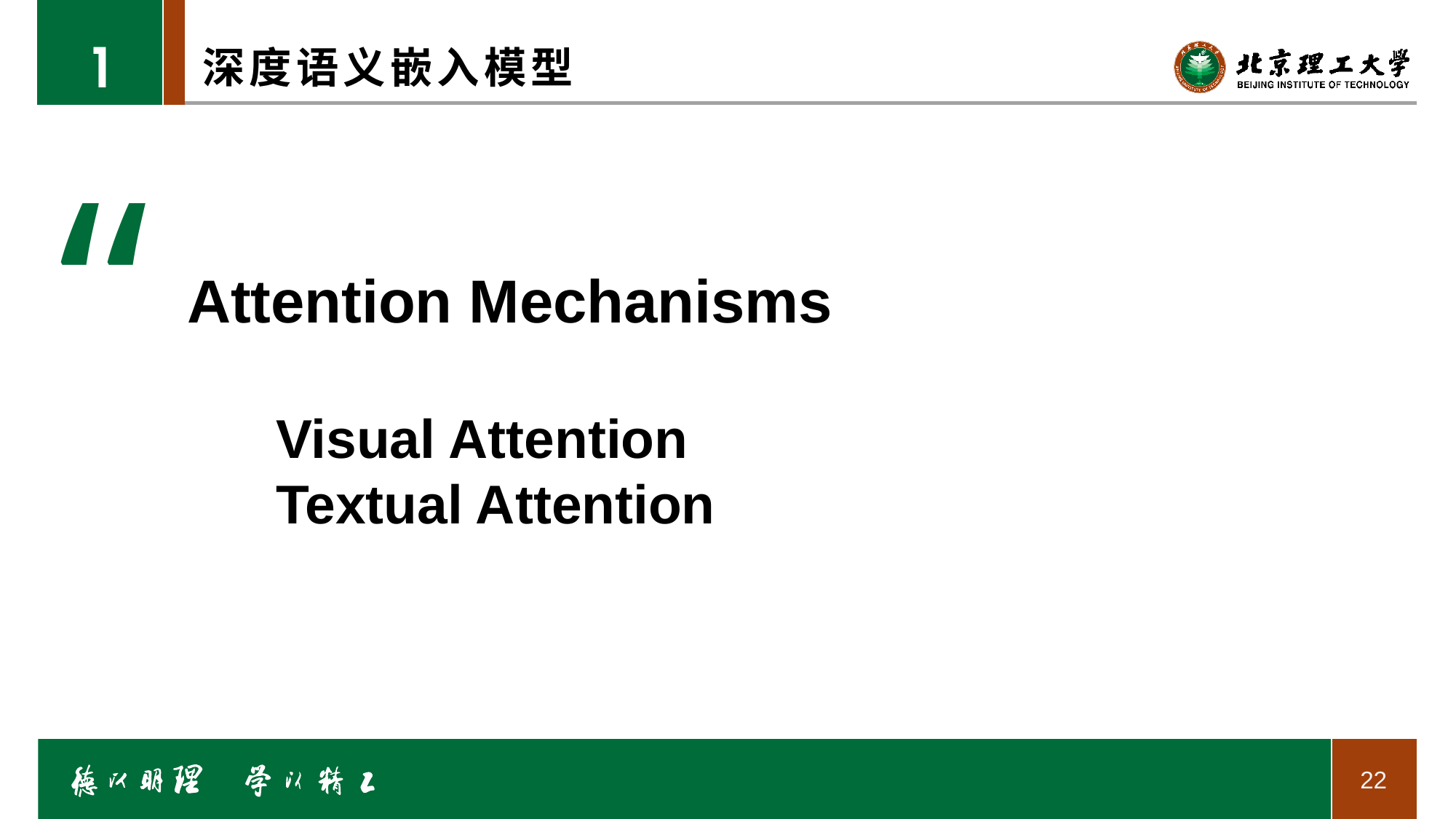

1
# 深度语义嵌入模型
“

Attention Mechanisms
Visual Attention
Textual Attention